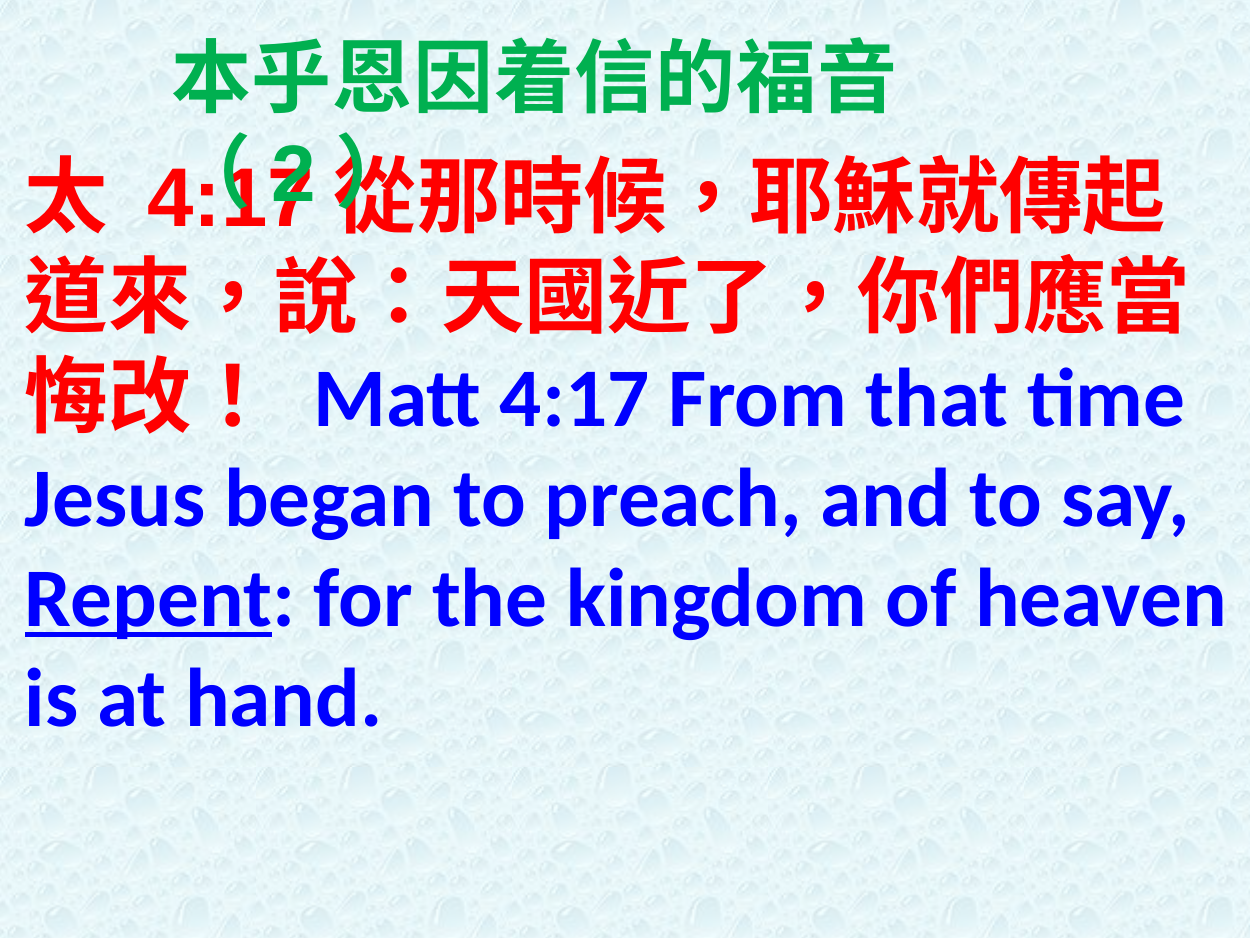

本乎恩因着信的福音（2）
太 4:17從那時候，耶穌就傳起道來，說：天國近了，你們應當悔改！ Matt 4:17 From that time Jesus began to preach, and to say, Repent: for the kingdom of heaven is at hand.